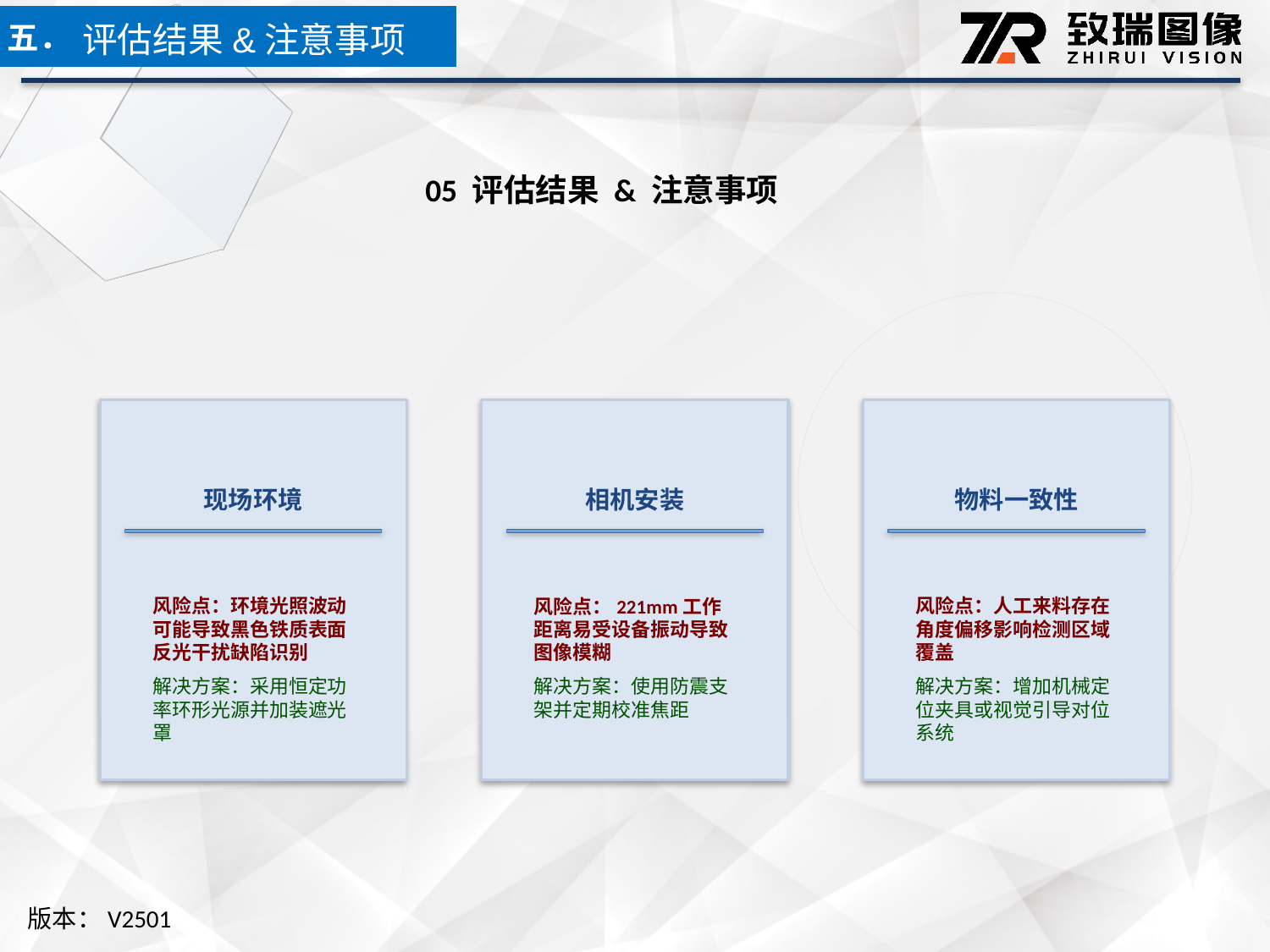

五．
评估结果&注意事项

05 评估结果 & 注意事项

现场环境

相机安装

物料一致性

风险点：环境光照波动可能导致黑色铁质表面反光干扰缺陷识别
解决方案：采用恒定功率环形光源并加装遮光罩

风险点：221mm工作距离易受设备振动导致图像模糊
解决方案：使用防震支架并定期校准焦距

风险点：人工来料存在角度偏移影响检测区域覆盖
解决方案：增加机械定位夹具或视觉引导对位系统